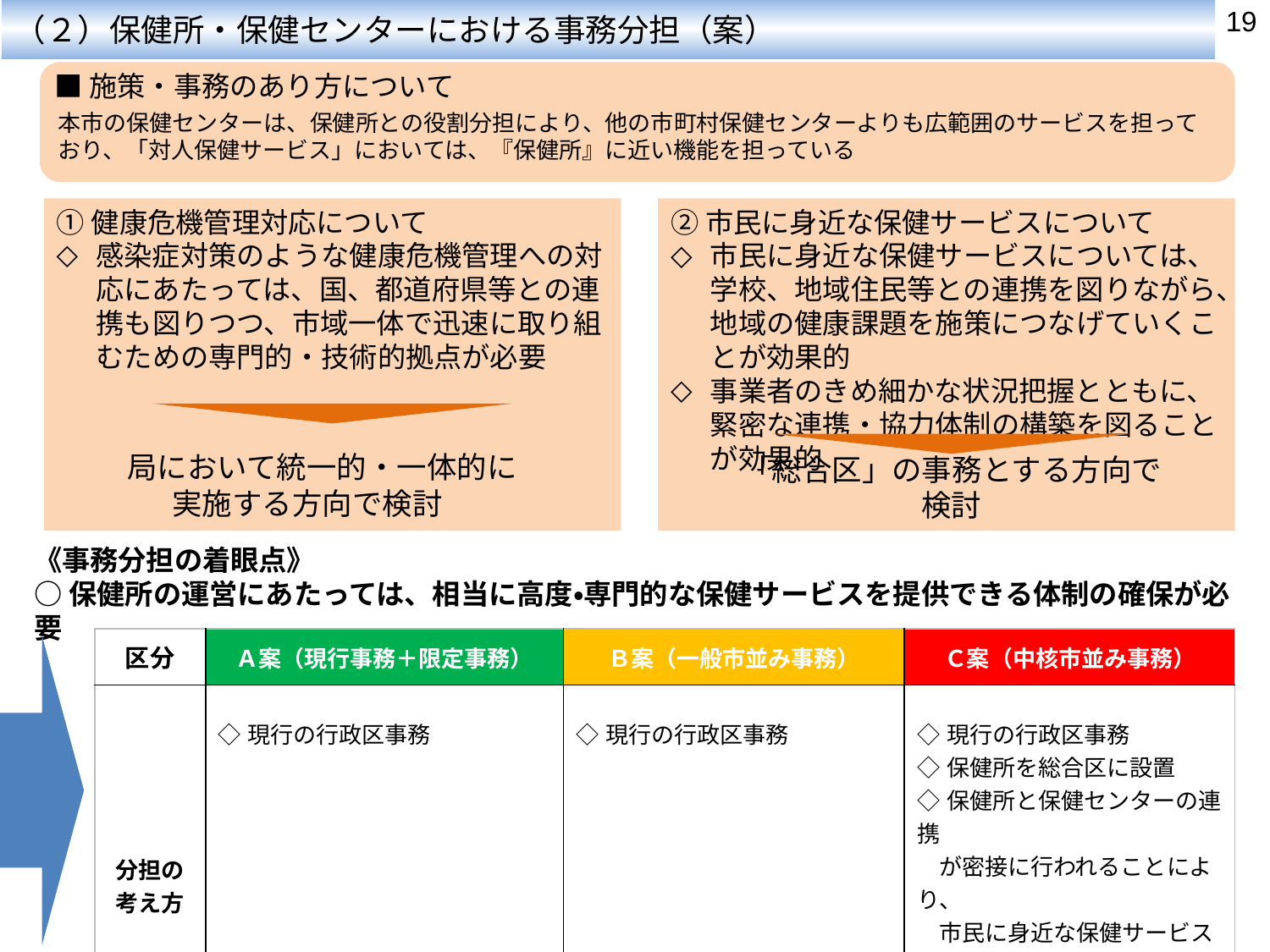

19
（２）保健所・保健センターにおける事務分担（案）

本市の保健センターは、保健所との役割分担により、他の市町村保健センターよりも広範囲のサービスを担っており、「対人保健サービス」においては、『保健所』に近い機能を担っている
■施策・事務のあり方について
①健康危機管理対応について
感染症対策のような健康危機管理への対応にあたっては、国、都道府県等との連携も図りつつ、市域一体で迅速に取り組むための専門的・技術的拠点が必要

②市民に身近な保健サービスについて
市民に身近な保健サービスについては、学校、地域住民等との連携を図りながら、地域の健康課題を施策につなげていくことが効果的
事業者のきめ細かな状況把握とともに、緊密な連携・協力体制の構築を図ることが効果的

　局において統一的・一体的に
実施する方向で検討
「総合区」の事務とする方向で検討
《事務分担の着眼点》
○保健所の運営にあたっては、相当に高度・専門的な保健サービスを提供できる体制の確保が必要
| 区分 | Ａ案（現行事務＋限定事務） | Ｂ案（一般市並み事務） | Ｃ案（中核市並み事務） |
| --- | --- | --- | --- |
| 分担の考え方 | ◇現行の行政区事務 | ◇現行の行政区事務 | ◇現行の行政区事務 ◇保健所を総合区に設置 ◇保健所と保健センターの連携 が密接に行われることにより、 市民に身近な保健サービス について地域の実情に応じた 総合的な実施が可能となる 事務 |